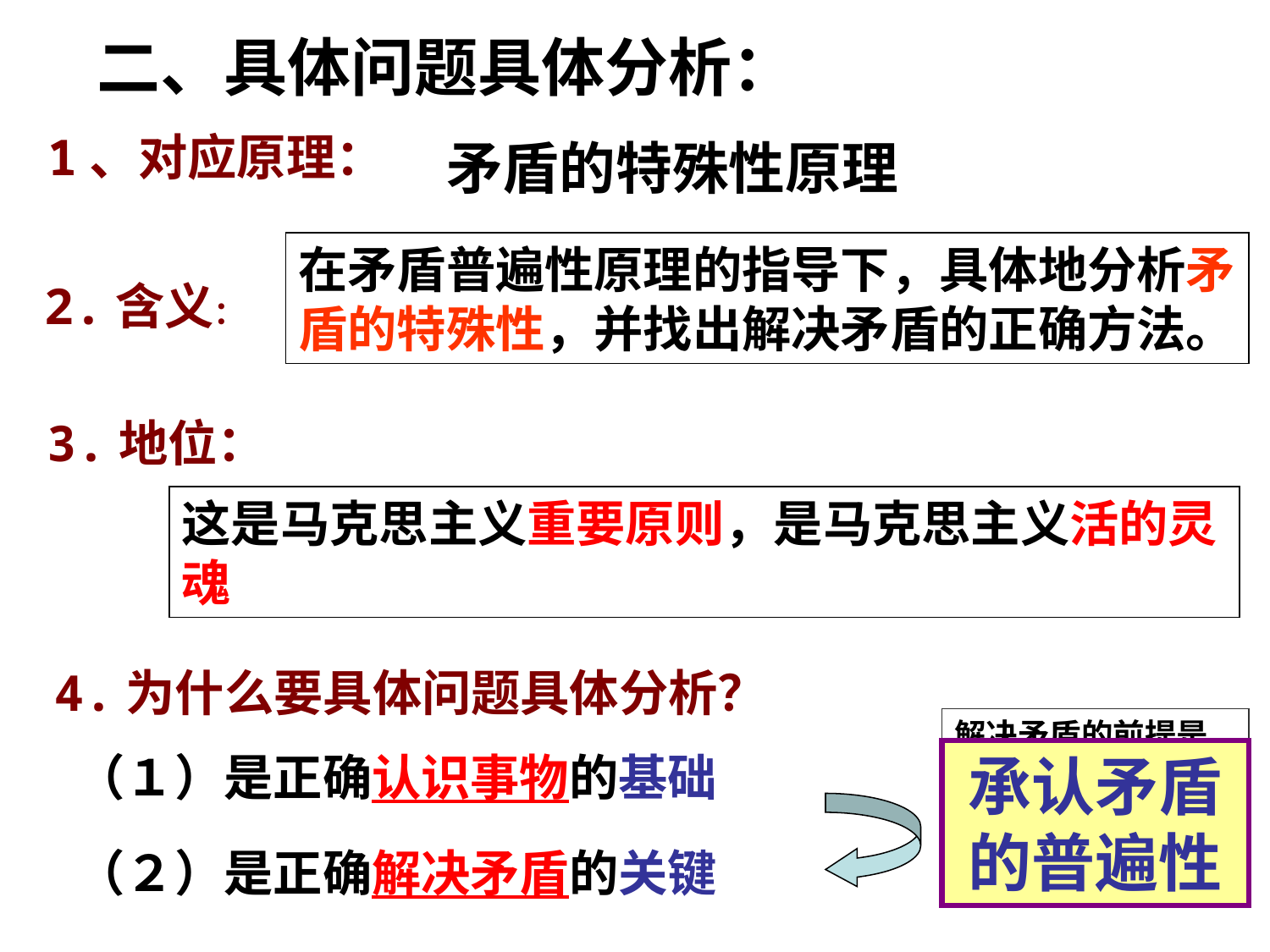

二、具体问题具体分析：
1、对应原理：
矛盾的特殊性原理
在矛盾普遍性原理的指导下，具体地分析矛盾的特殊性，并找出解决矛盾的正确方法。
2.含义：
3.地位：
这是马克思主义重要原则，是马克思主义活的灵魂
4.为什么要具体问题具体分析？
解决矛盾的前提是什么？
（１）是正确认识事物的基础
承认矛盾
的普遍性

（２）是正确解决矛盾的关键